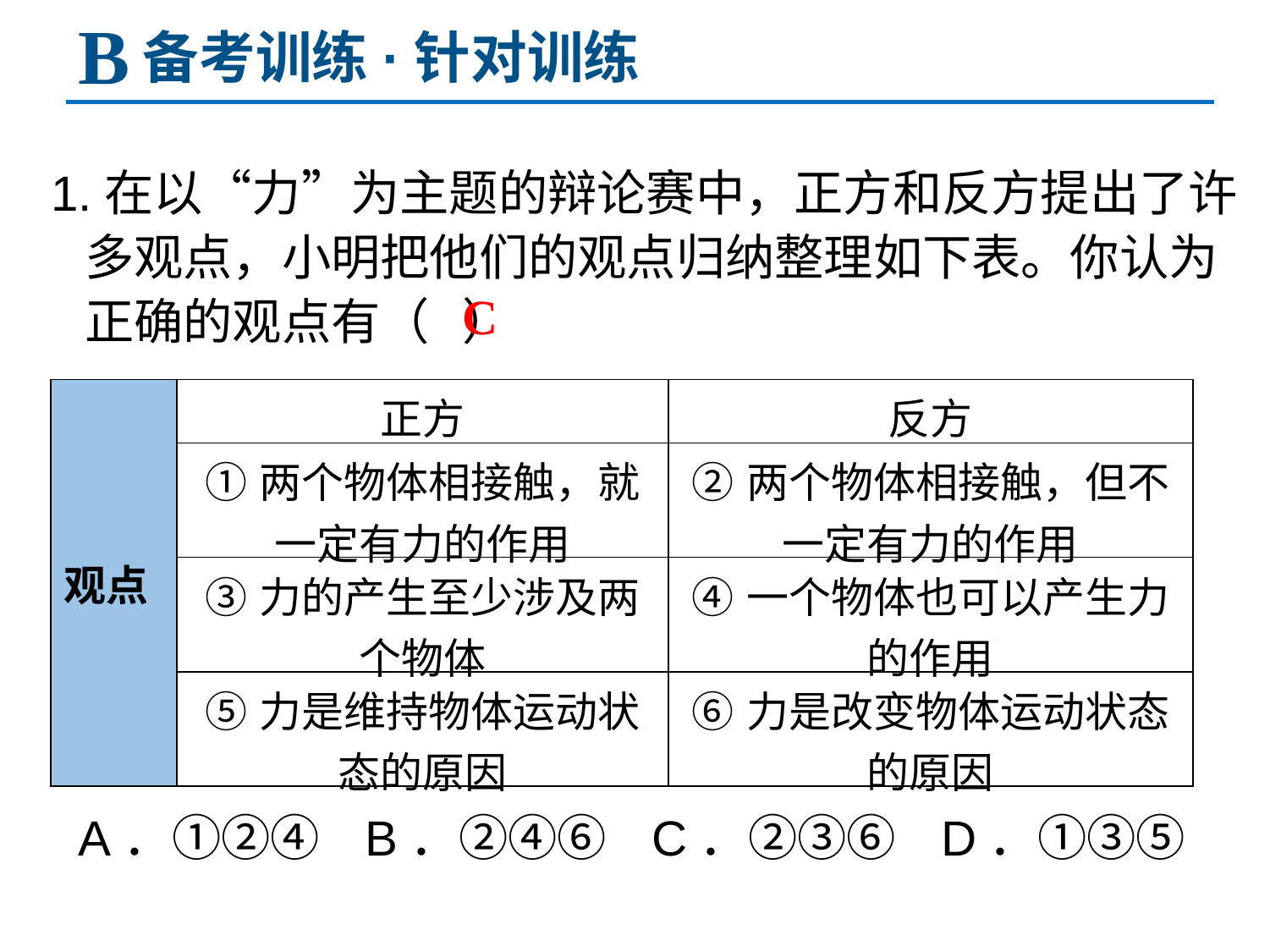

B
备考训练·针对训练

1.在以“力”为主题的辩论赛中，正方和反方提出了许
  多观点，小明把他们的观点归纳整理如下表。你认为
  正确的观点有（   ）

  A．①②④   B．②④⑥   C．②③⑥   D．①③⑤
C
| 观点 | 正方 | 反方 |
| --- | --- | --- |
|  | ①两个物体相接触，就一定有力的作用 | ②两个物体相接触，但不一定有力的作用 |
|  | ③力的产生至少涉及两个物体 | ④一个物体也可以产生力的作用 |
|  | ⑤力是维持物体运动状态的原因 | ⑥力是改变物体运动状态的原因 |